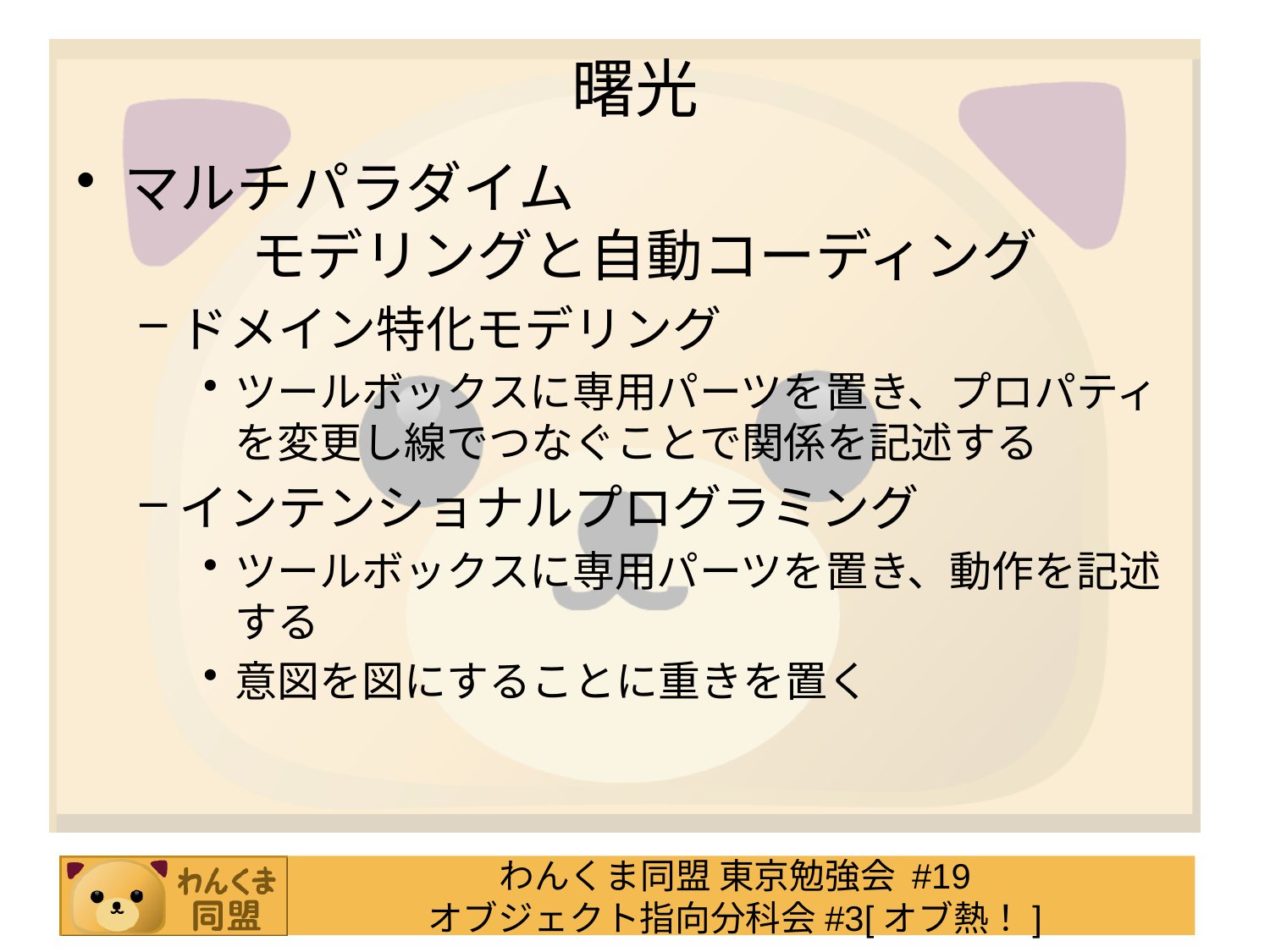

# 曙光
マルチパラダイム
	モデリングと自動コーディング
ドメイン特化モデリング
ツールボックスに専用パーツを置き、プロパティを変更し線でつなぐことで関係を記述する
インテンショナルプログラミング
ツールボックスに専用パーツを置き、動作を記述する
意図を図にすることに重きを置く